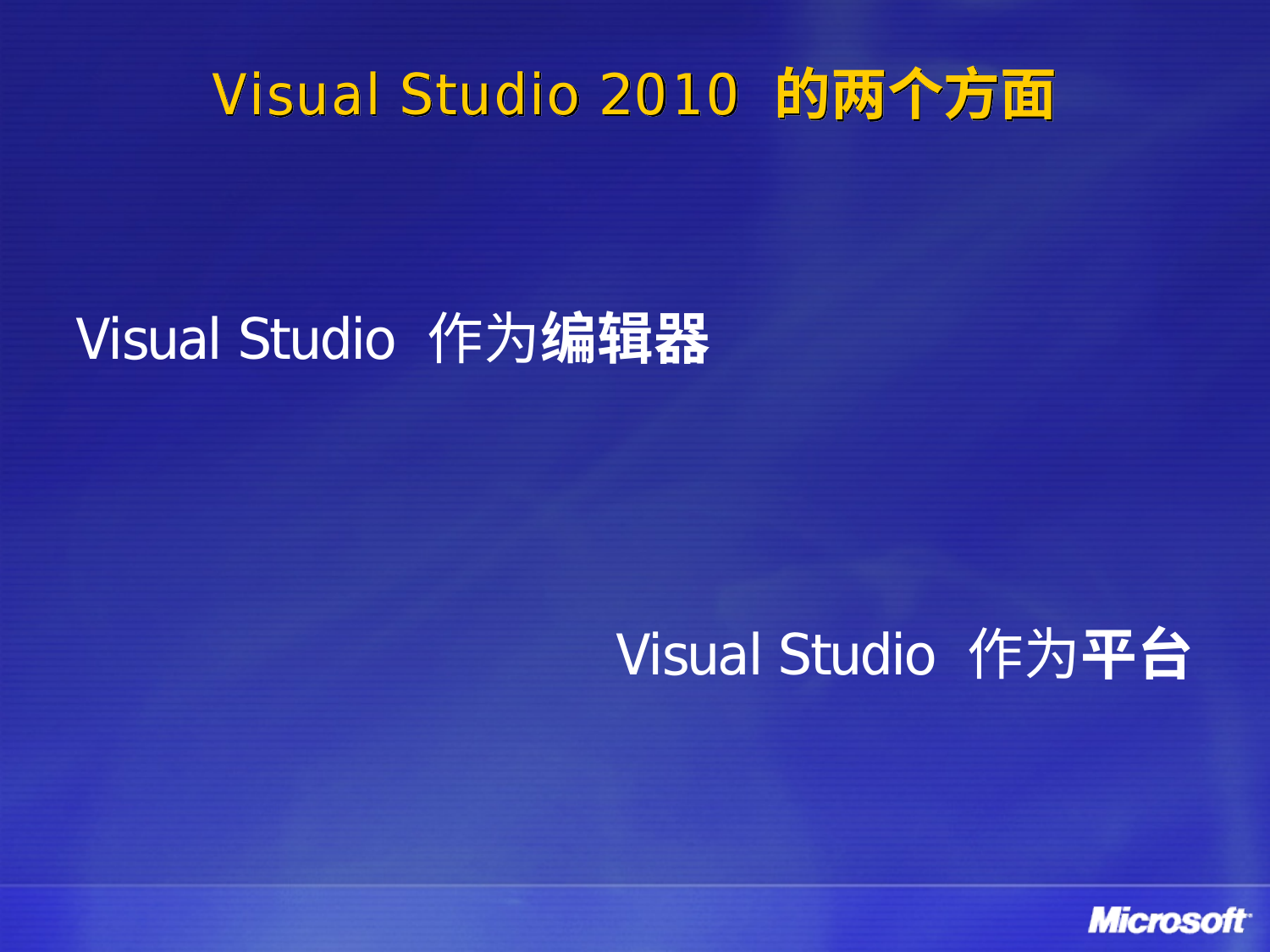

# Visual Studio 2010 的两个方面
Visual Studio 作为编辑器

Visual Studio 作为平台